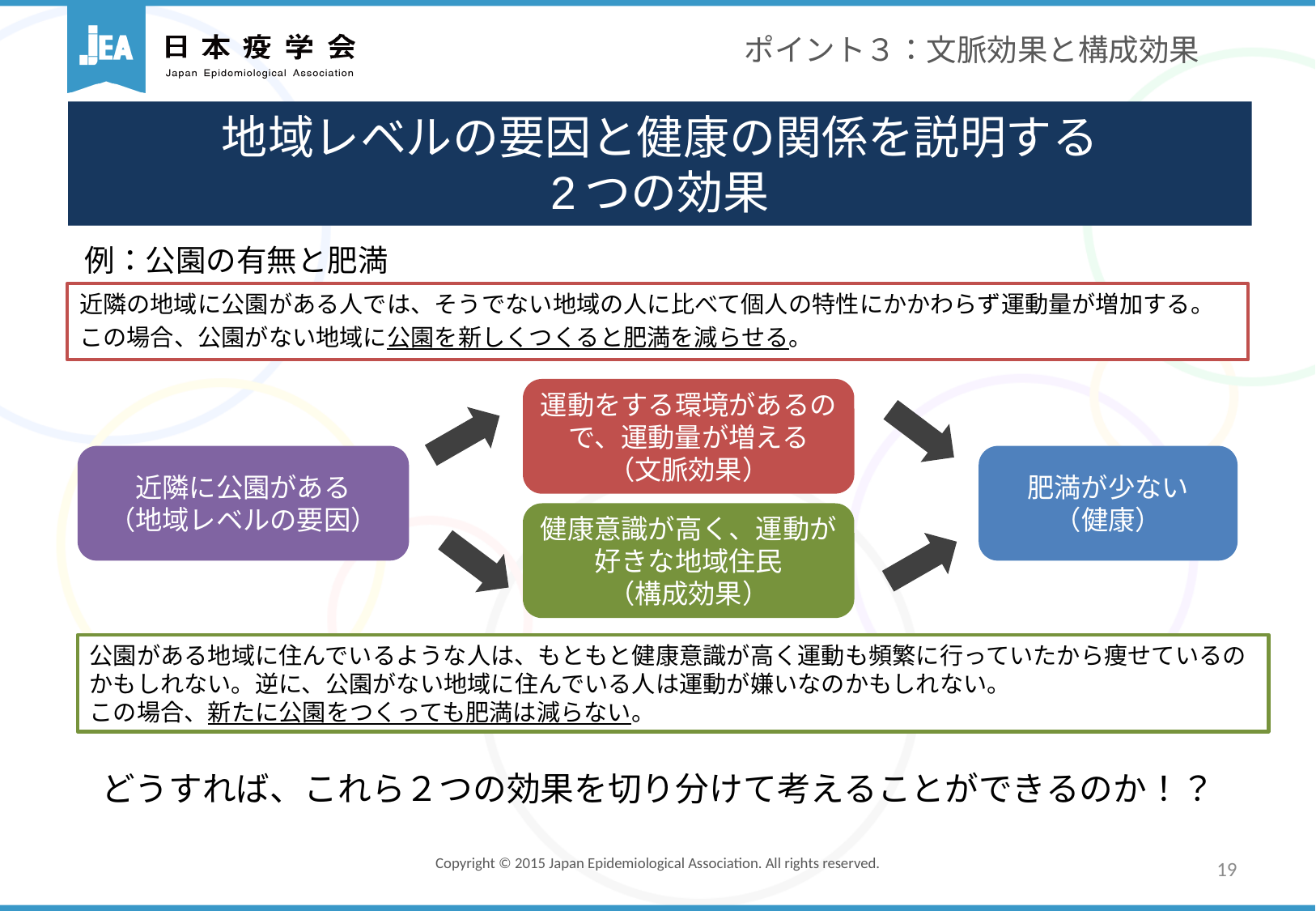

ポイント３：文脈効果と構成効果
地域レベルの要因と健康の関係を説明する
2つの効果
例：公園の有無と肥満
近隣の地域に公園がある人では、そうでない地域の人に比べて個人の特性にかかわらず運動量が増加する。
この場合、公園がない地域に公園を新しくつくると肥満を減らせる。
運動をする環境があるので、運動量が増える
（文脈効果）

近隣に公園がある
（地域レベルの要因）
肥満が少ない
（健康）
健康意識が高く、運動が好きな地域住民
（構成効果）

公園がある地域に住んでいるような人は、もともと健康意識が高く運動も頻繁に行っていたから痩せているのかもしれない。逆に、公園がない地域に住んでいる人は運動が嫌いなのかもしれない。
この場合、新たに公園をつくっても肥満は減らない。
どうすれば、これら２つの効果を切り分けて考えることができるのか！？
19